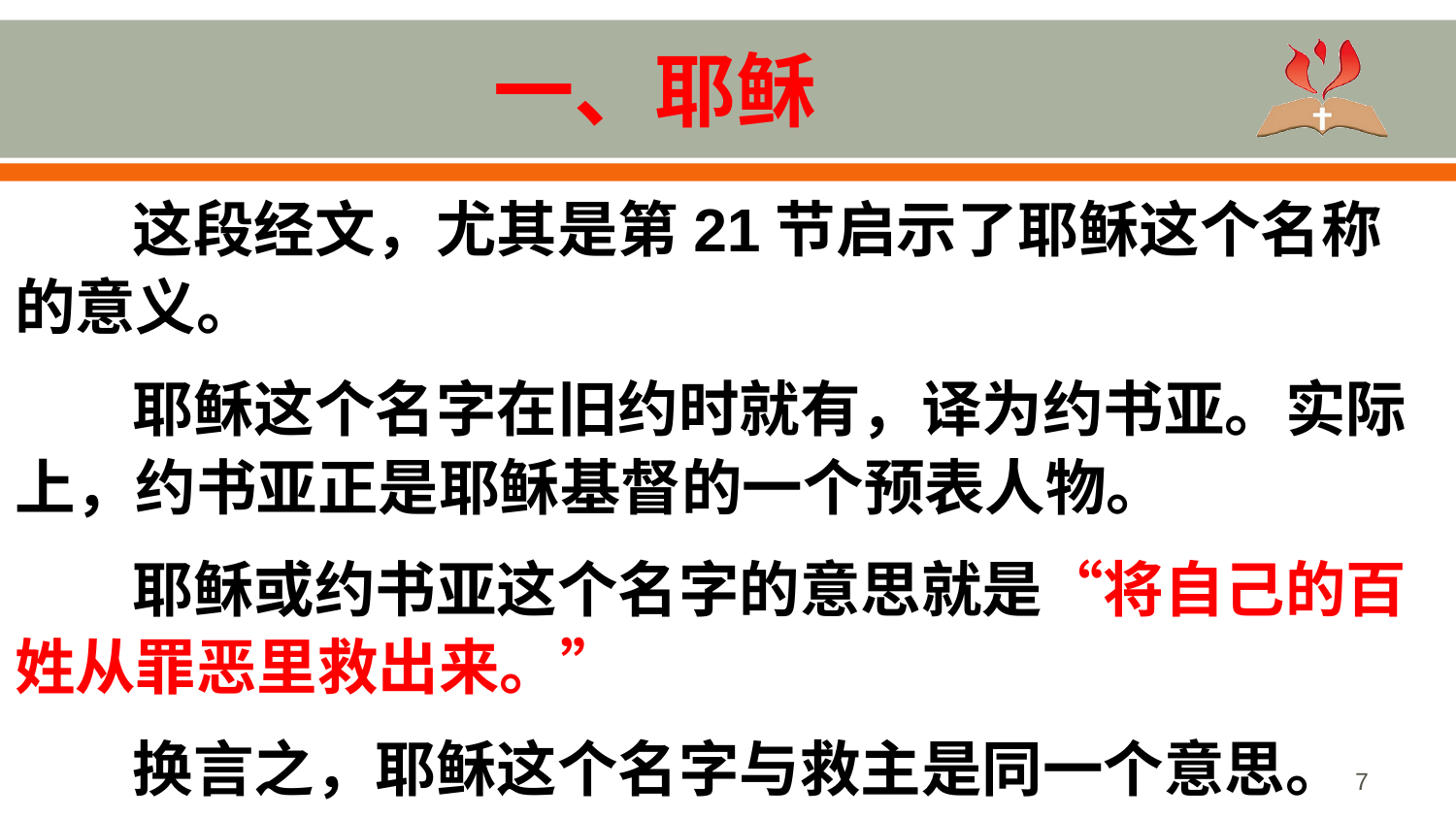

# 一、耶稣
这段经文，尤其是第21节启示了耶稣这个名称的意义。
耶稣这个名字在旧约时就有，译为约书亚。实际上，约书亚正是耶稣基督的一个预表人物。
耶稣或约书亚这个名字的意思就是“将自己的百姓从罪恶里救出来。”
换言之，耶稣这个名字与救主是同一个意思。

7